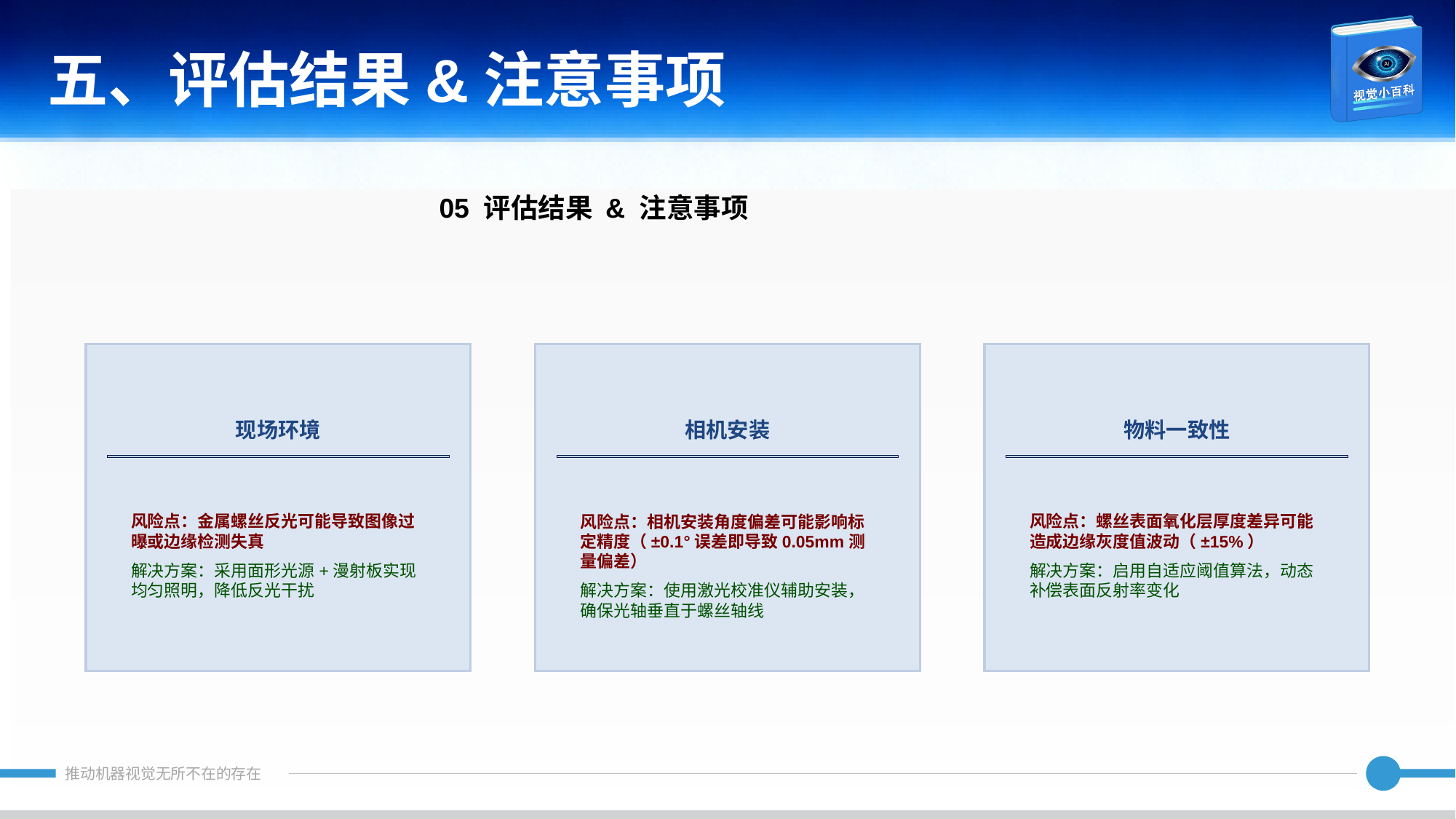

五、评估结果&注意事项

05 评估结果 & 注意事项

现场环境

相机安装

物料一致性

风险点：金属螺丝反光可能导致图像过曝或边缘检测失真
解决方案：采用面形光源+漫射板实现均匀照明，降低反光干扰

风险点：相机安装角度偏差可能影响标定精度（±0.1°误差即导致0.05mm测量偏差）
解决方案：使用激光校准仪辅助安装，确保光轴垂直于螺丝轴线

风险点：螺丝表面氧化层厚度差异可能造成边缘灰度值波动（±15%）
解决方案：启用自适应阈值算法，动态补偿表面反射率变化
10